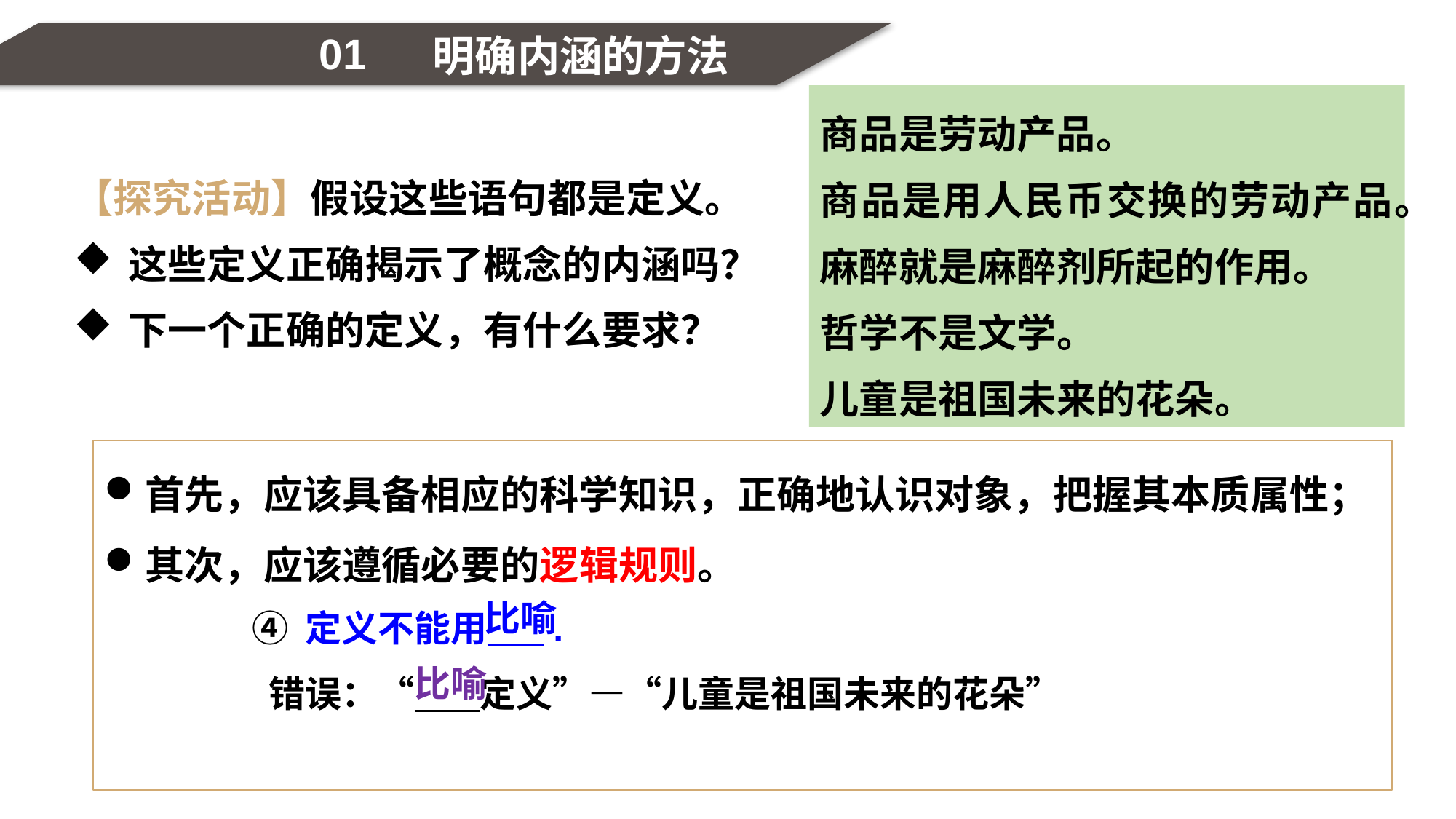

01

明确内涵的方法
商品是劳动产品。
商品是用人民币交换的劳动产品。
麻醉就是麻醉剂所起的作用。
哲学不是文学。
儿童是祖国未来的花朵。
【探究活动】假设这些语句都是定义。
这些定义正确揭示了概念的内涵吗？
下一个正确的定义，有什么要求？
首先，应该具备相应的科学知识，正确地认识对象，把握其本质属性；
其次，应该遵循必要的逻辑规则。

④ 定义不能用       .
 错误：“        定义”—“儿童是祖国未来的花朵”

比喻
比喻